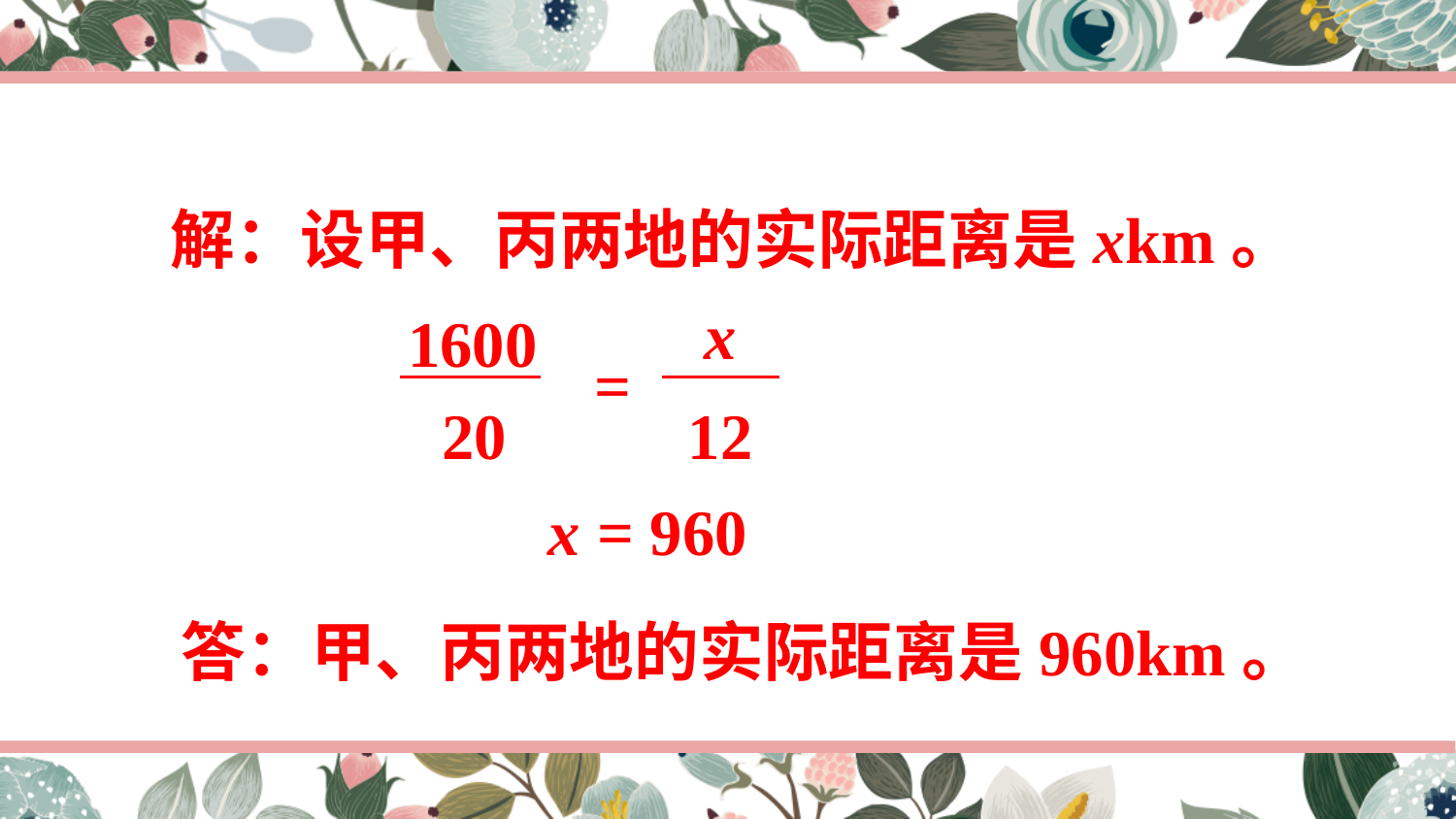

解：设甲、丙两地的实际距离是xkm。
x
1600
=
20
12
x = 960
答：甲、丙两地的实际距离是960km。